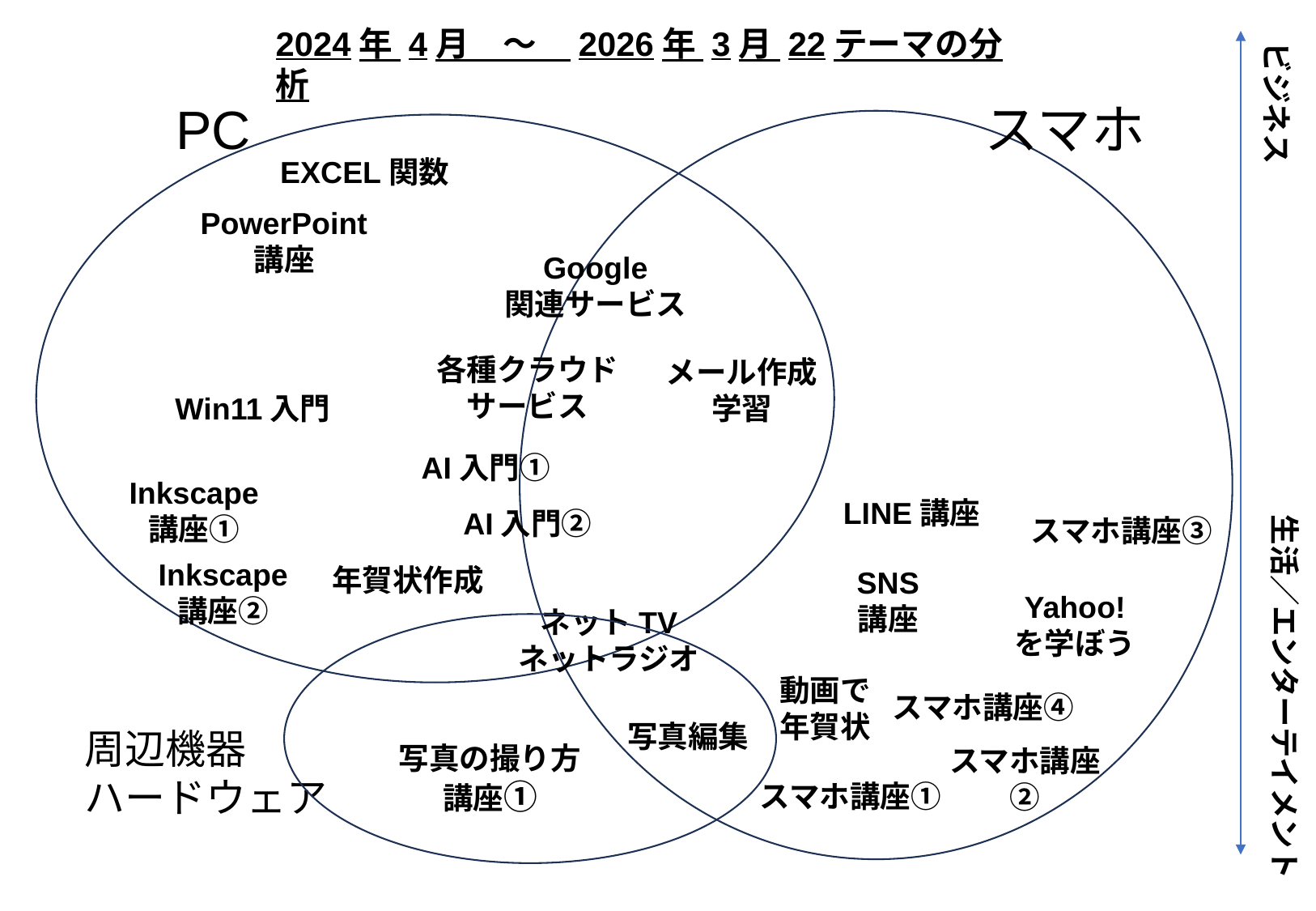

2024年 4月　～　2026年 3月 22テーマの分析
ビジネス
PC
スマホ

EXCEL関数
PowerPoint
講座
Google
関連サービス
各種クラウド
サービス
メール作成
学習
Win11入門
AI入門①
Inkscape
講座①
LINE講座
AI入門②
生活／エンターテイメント
スマホ講座③
Inkscape
講座②
年賀状作成
SNS
講座
Yahoo!
を学ぼう
ネットTV
ネットラジオ

動画で
年賀状
スマホ講座④
写真編集
周辺機器
ハードウェア
写真の撮り方
講座①
スマホ講座②
スマホ講座①